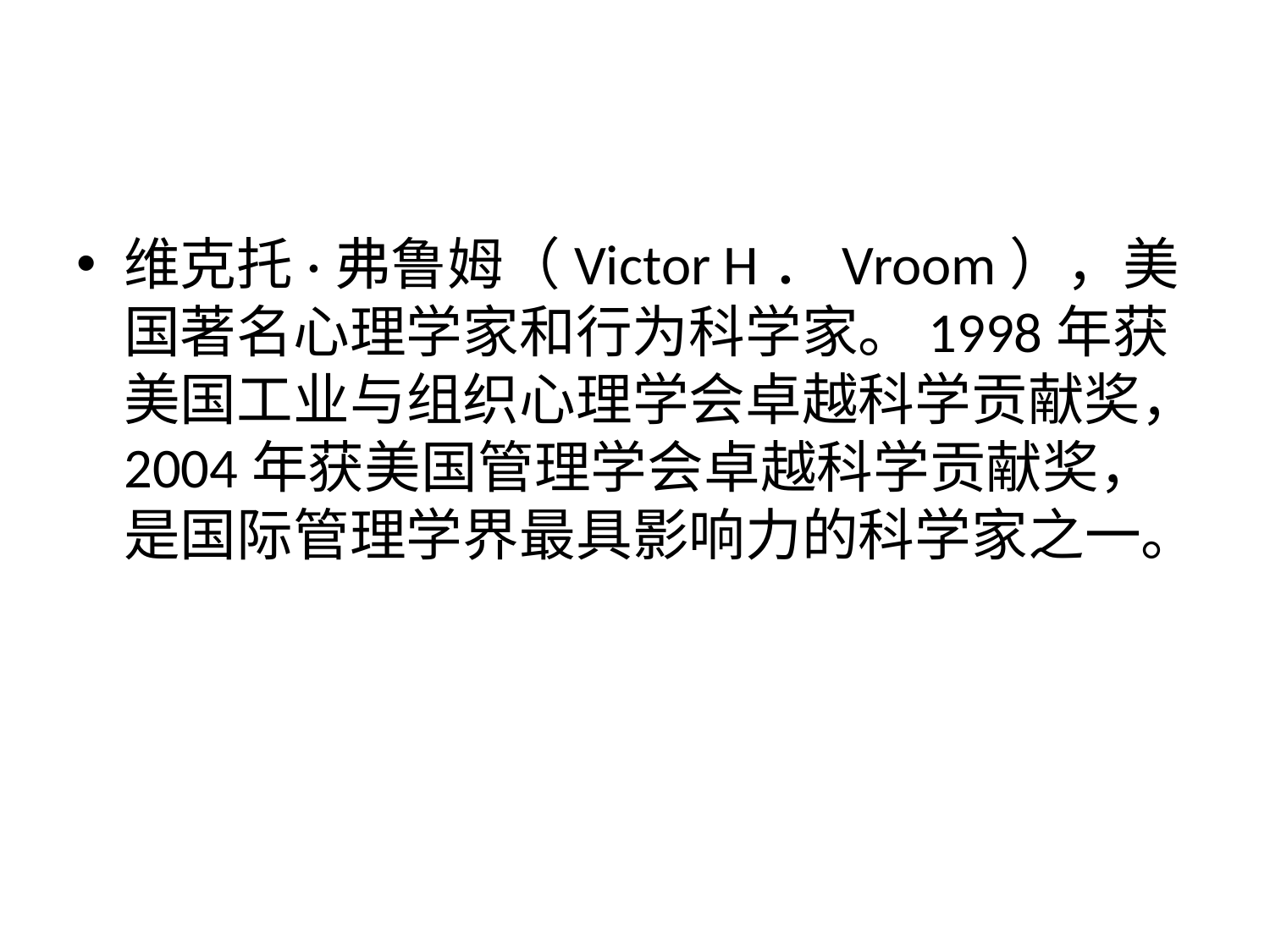

#
维克托·弗鲁姆（Victor H．Vroom），美国著名心理学家和行为科学家。1998年获美国工业与组织心理学会卓越科学贡献奖，2004年获美国管理学会卓越科学贡献奖，是国际管理学界最具影响力的科学家之一。